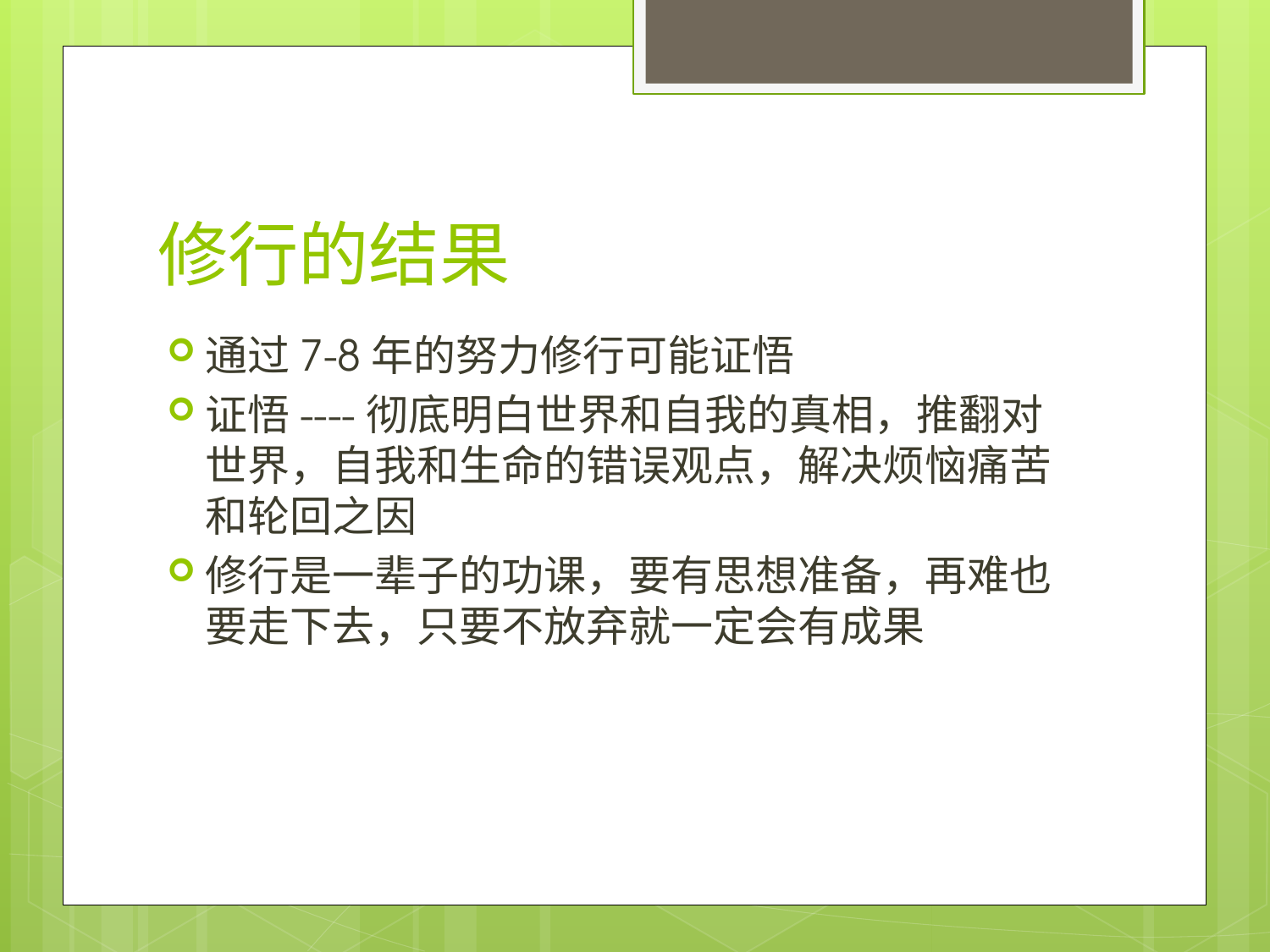

# 修行的结果
通过7-8年的努力修行可能证悟
证悟----彻底明白世界和自我的真相，推翻对世界，自我和生命的错误观点，解决烦恼痛苦和轮回之因
修行是一辈子的功课，要有思想准备，再难也要走下去，只要不放弃就一定会有成果